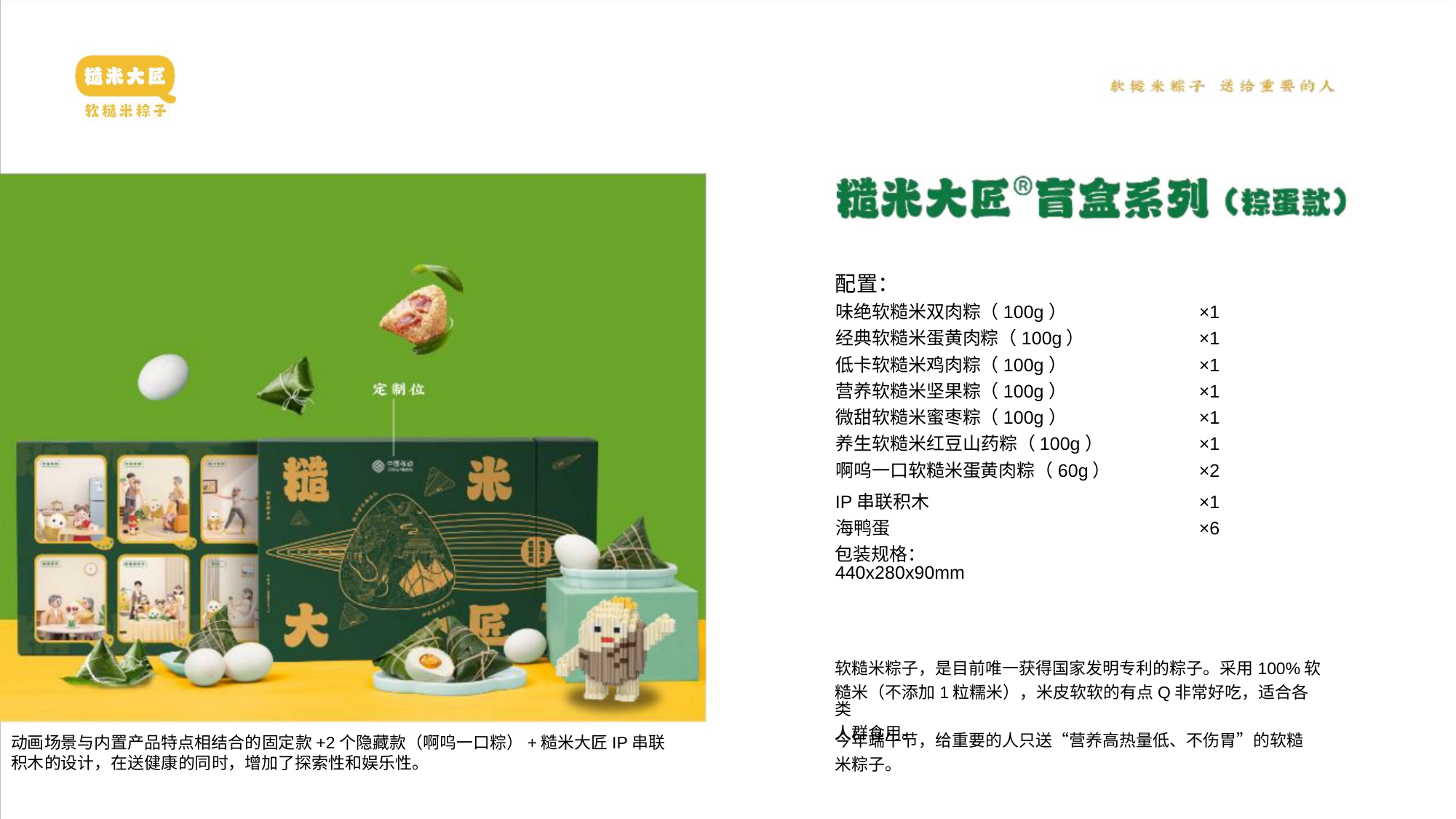

配置：
味绝软糙米双肉粽（100g）
经典软糙米蛋黄肉粽（100g）
低卡软糙米鸡肉粽（100g）
营养软糙米坚果粽（100g）
微甜软糙米蜜枣粽（100g）
养生软糙米红豆山药粽（100g）
啊呜一口软糙米蛋黄肉粽（60g）
×1
×1
×1
×1
×1
×1
×2
IP串联积木
×1
×6
海鸭蛋
包装规格：440x280x90mm
软糙米粽子，是目前唯一获得国家发明专利的粽子。采用100%软
糙米（不添加1粒糯米），米皮软软的有点Q非常好吃，适合各类
人群食用。
今年端午节，给重要的人只送“营养高热量低、不伤胃”的软糙
米粽子。
动画场景与内置产品特点相结合的固定款+2个隐藏款（啊呜一口粽）+糙米大匠IP串联
积木的设计，在送健康的同时，增加了探索性和娱乐性。